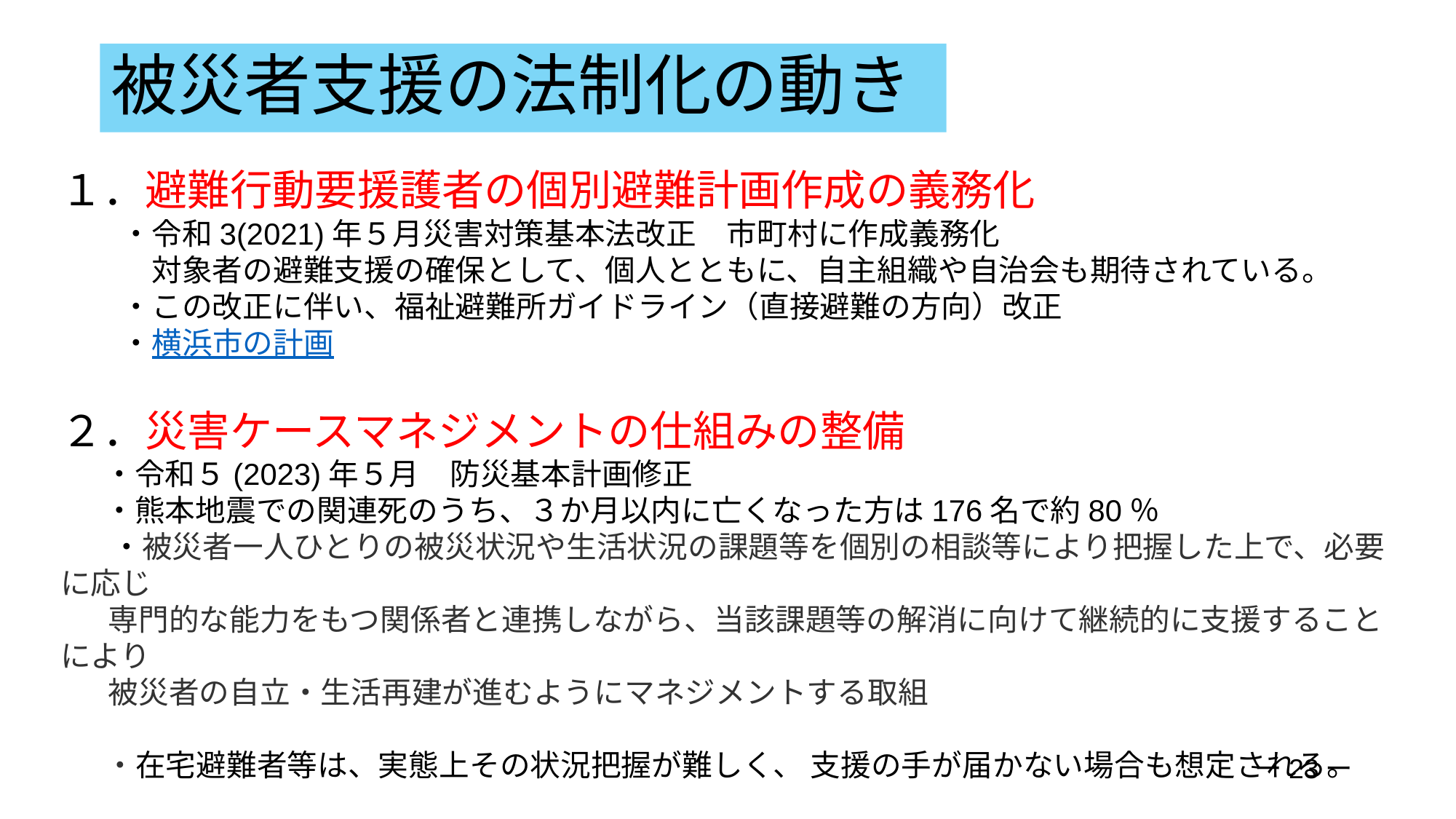

# 被災者支援の法制化の動き
１．避難行動要援護者の個別避難計画作成の義務化
　　・令和3(2021)年５月災害対策基本法改正　市町村に作成義務化
　　　対象者の避難支援の確保として、個人とともに、自主組織や自治会も期待されている。
　　・この改正に伴い、福祉避難所ガイドライン（直接避難の方向）改正
　　・横浜市の計画

２．災害ケースマネジメントの仕組みの整備
　  ・令和５(2023)年５月　防災基本計画修正
　  ・熊本地震での関連死のうち、３か月以内に亡くなった方は176名で約80％
  　・被災者一人ひとりの被災状況や生活状況の課題等を個別の相談等により把握した上で、必要に応じ
      専門的な能力をもつ関係者と連携しながら、当該課題等の解消に向けて継続的に支援することにより
      被災者の自立・生活再建が進むようにマネジメントする取組

 　・在宅避難者等は、実態上その状況把握が難しく、 支援の手が届かない場合も想定される。

ー23ー